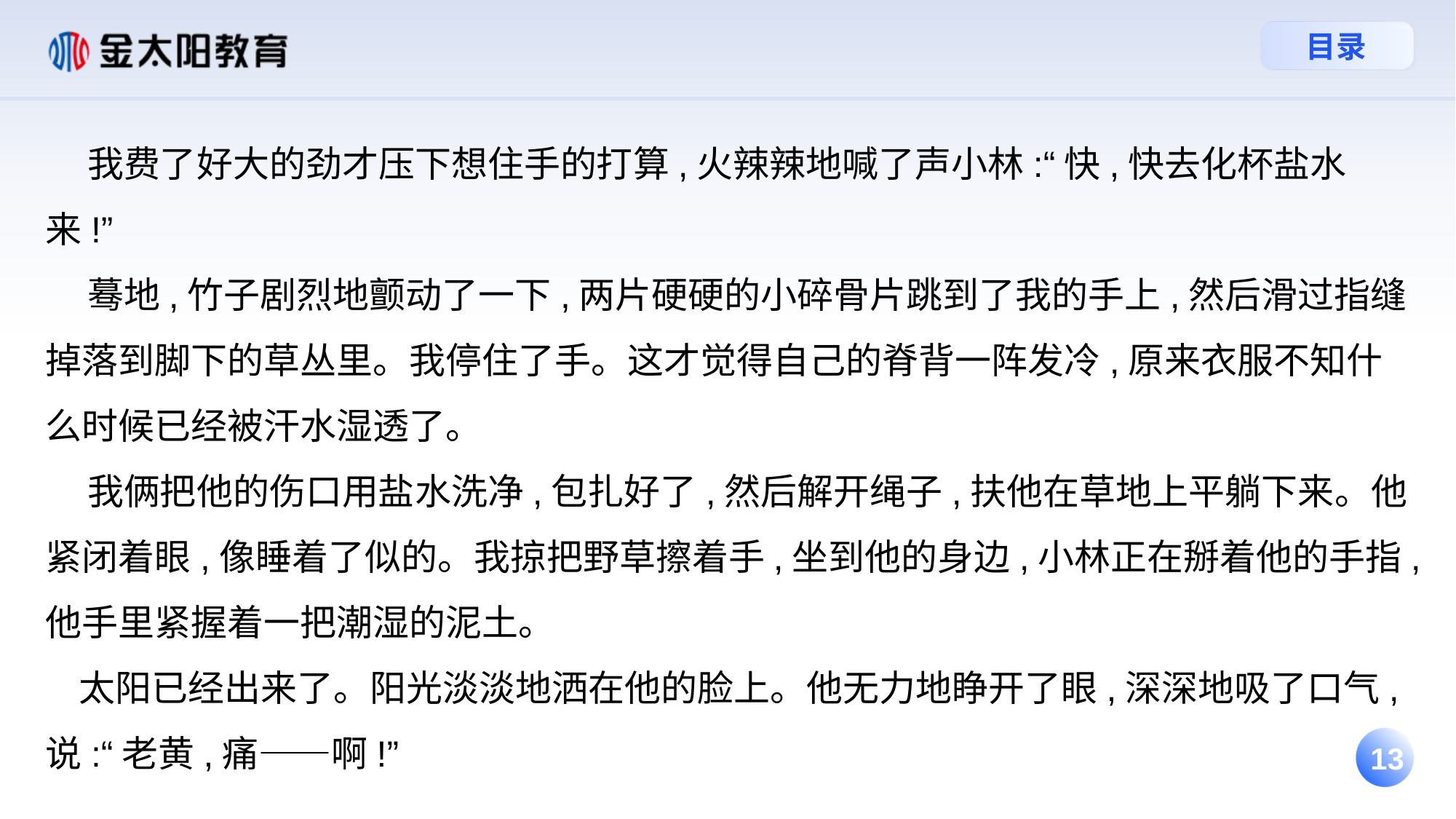

我费了好大的劲才压下想住手的打算,火辣辣地喊了声小林:“快,快去化杯盐水来!”
    蓦地,竹子剧烈地颤动了一下,两片硬硬的小碎骨片跳到了我的手上,然后滑过指缝掉落到脚下的草丛里。我停住了手。这才觉得自己的脊背一阵发冷,原来衣服不知什么时候已经被汗水湿透了。
    我俩把他的伤口用盐水洗净,包扎好了,然后解开绳子,扶他在草地上平躺下来。他紧闭着眼,像睡着了似的。我掠把野草擦着手,坐到他的身边,小林正在掰着他的手指,他手里紧握着一把潮湿的泥土。
   太阳已经出来了。阳光淡淡地洒在他的脸上。他无力地睁开了眼,深深地吸了口气,说:“老黄,痛——啊!”